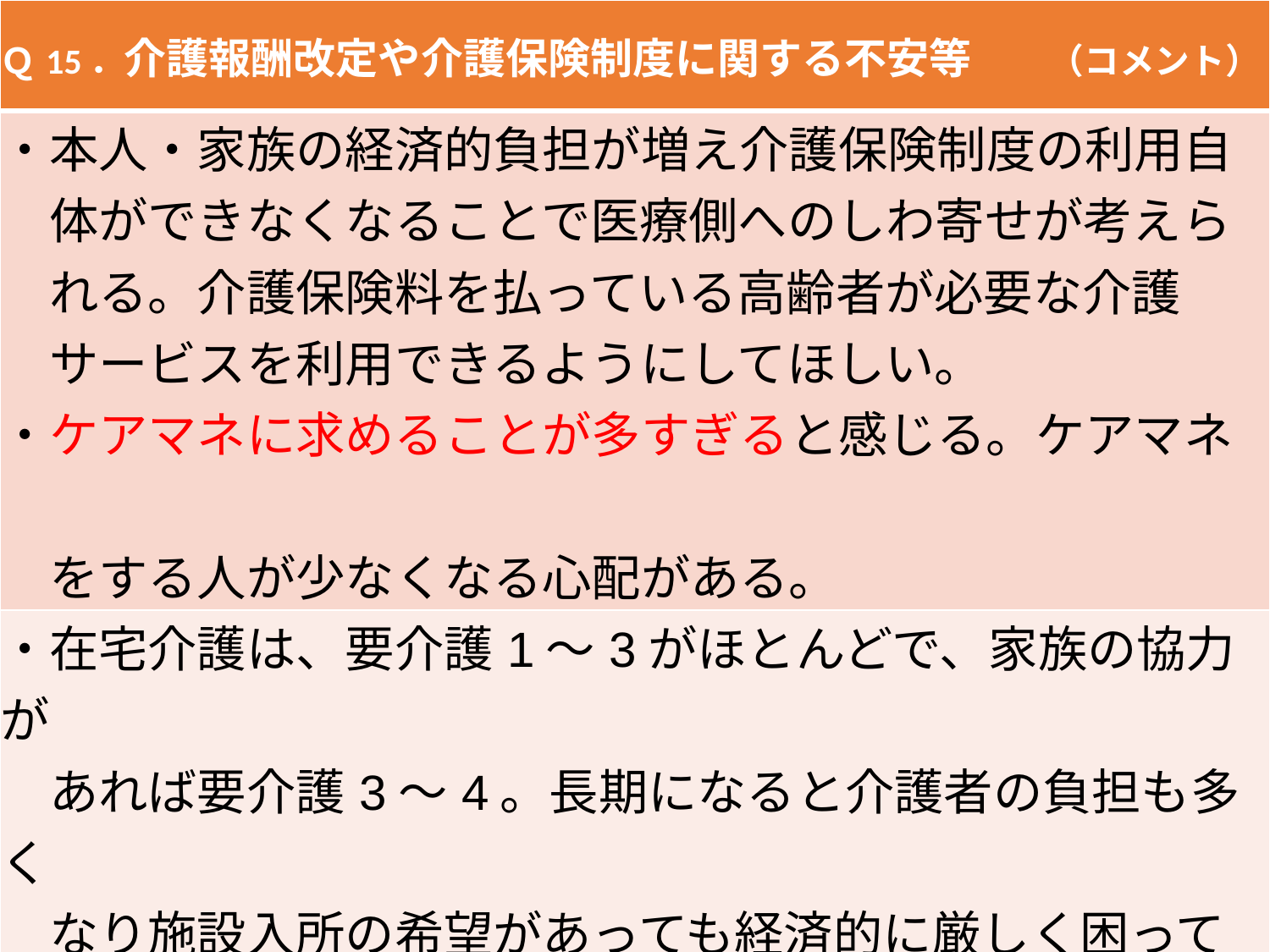

| Ｑ15．介護報酬改定や介護保険制度に関する不安等　　（コメント） |
| --- |
| ・本人・家族の経済的負担が増え介護保険制度の利用自 　体ができなくなることで医療側へのしわ寄せが考えら 　れる。介護保険料を払っている高齢者が必要な介護 　サービスを利用できるようにしてほしい。 ・ケアマネに求めることが多すぎると感じる。ケアマネ　 　をする人が少なくなる心配がある。 |
| ・在宅介護は、要介護1～3がほとんどで、家族の協力が 　あれば要介護3～4。長期になると介護者の負担も多く 　なり施設入所の希望があっても経済的に厳しく困って　 　いる方が多い。居宅支援事業所としては要介護3～5特 　養の入所希望が多く在宅介護の要介護1～2だけでは経　 　営は厳しいです。1～2が地域支援事業への移行となる 　と単独の居宅支援事業所は成り立ちません。 |
26